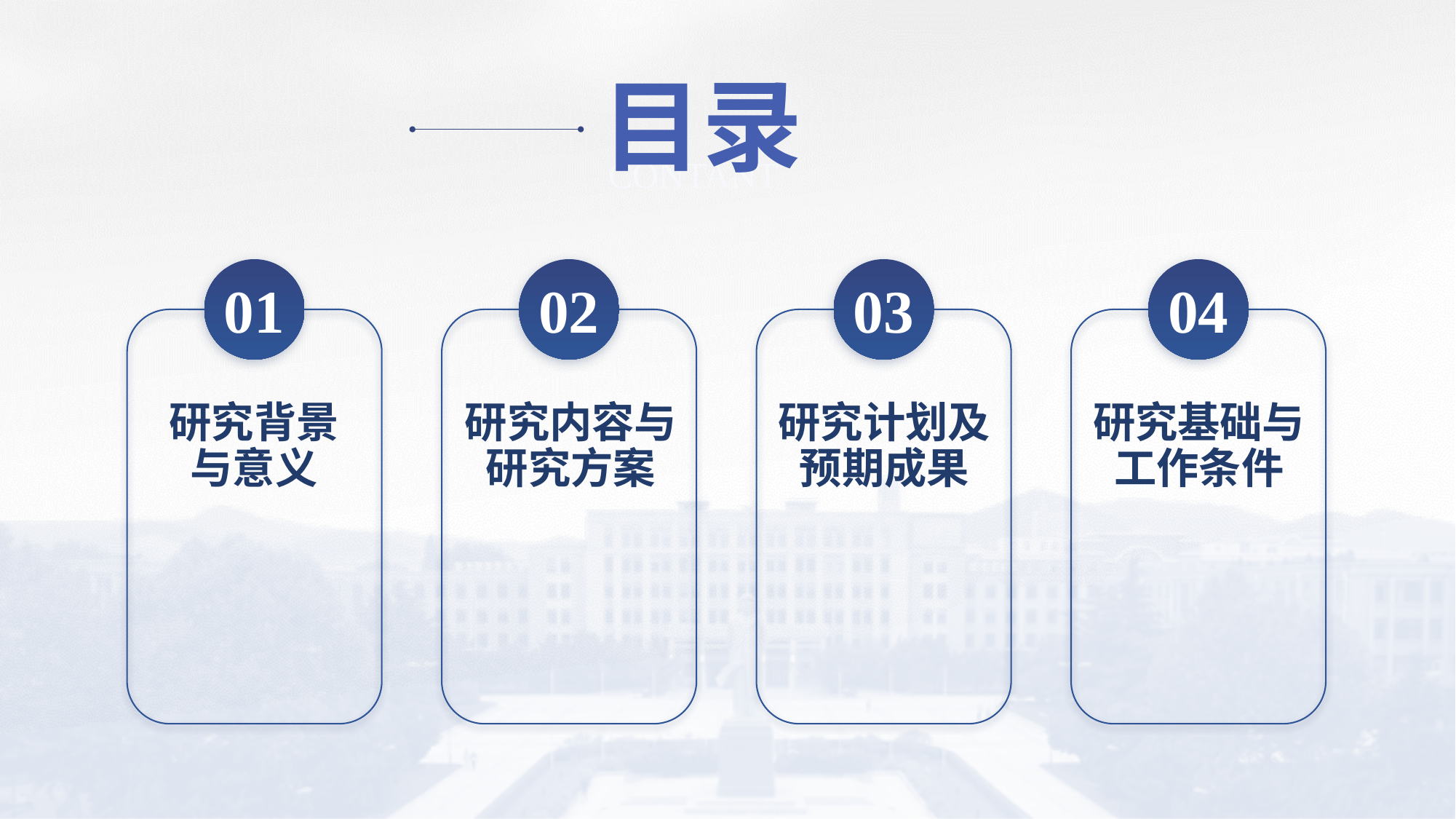

研究背景与意义

研究内容与研究方案

研究计划及预期成果

研究基础与工作条件